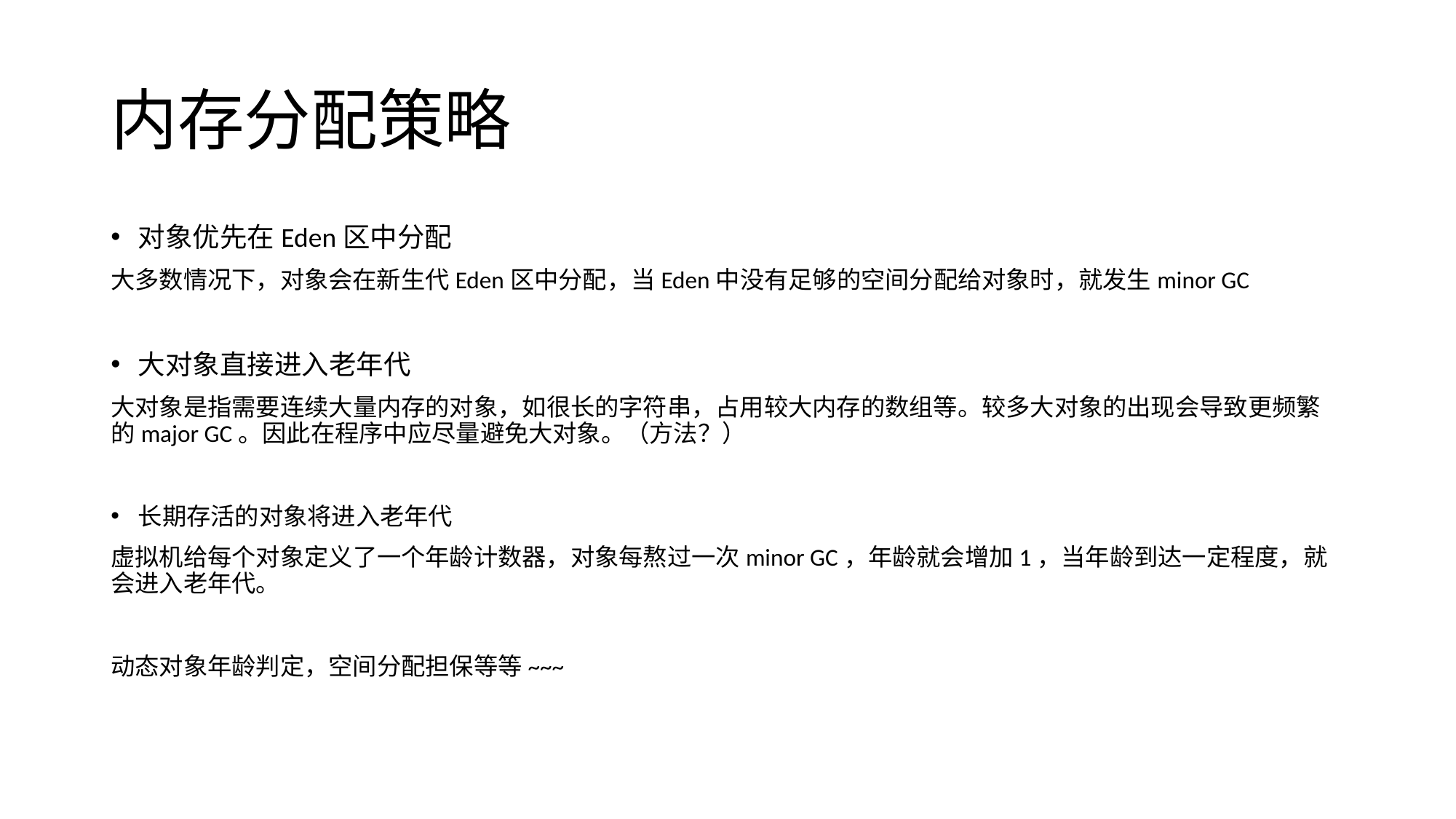

# 内存分配策略
对象优先在Eden区中分配
大多数情况下，对象会在新生代Eden区中分配，当Eden中没有足够的空间分配给对象时，就发生minor GC

大对象直接进入老年代
大对象是指需要连续大量内存的对象，如很长的字符串，占用较大内存的数组等。较多大对象的出现会导致更频繁的major GC。因此在程序中应尽量避免大对象。（方法？）

长期存活的对象将进入老年代
虚拟机给每个对象定义了一个年龄计数器，对象每熬过一次minor GC，年龄就会增加1，当年龄到达一定程度，就会进入老年代。

动态对象年龄判定，空间分配担保等等~~~